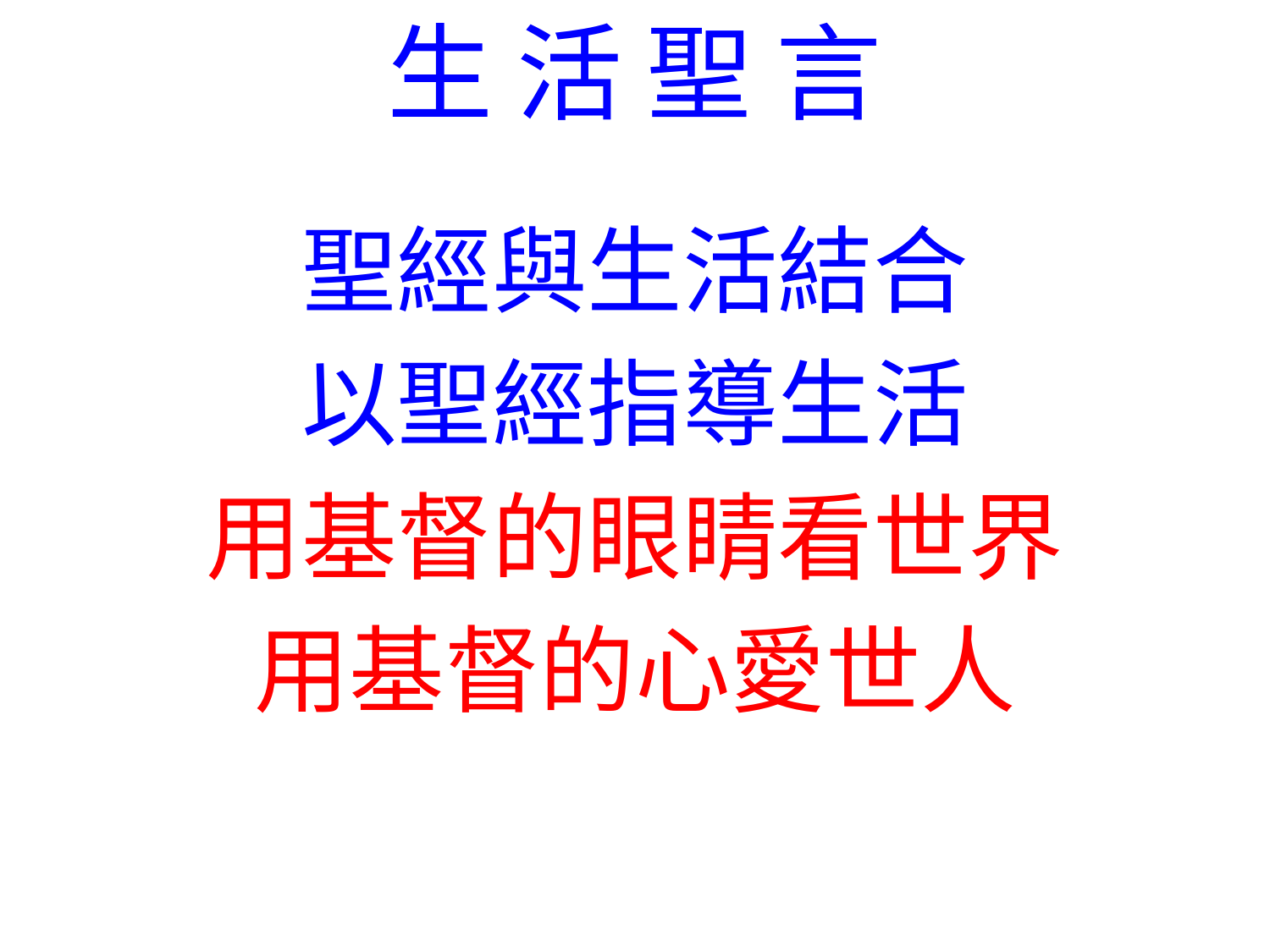

生 活 聖 言
聖經與生活結合
以聖經指導生活
用基督的眼睛看世界
用基督的心愛世人